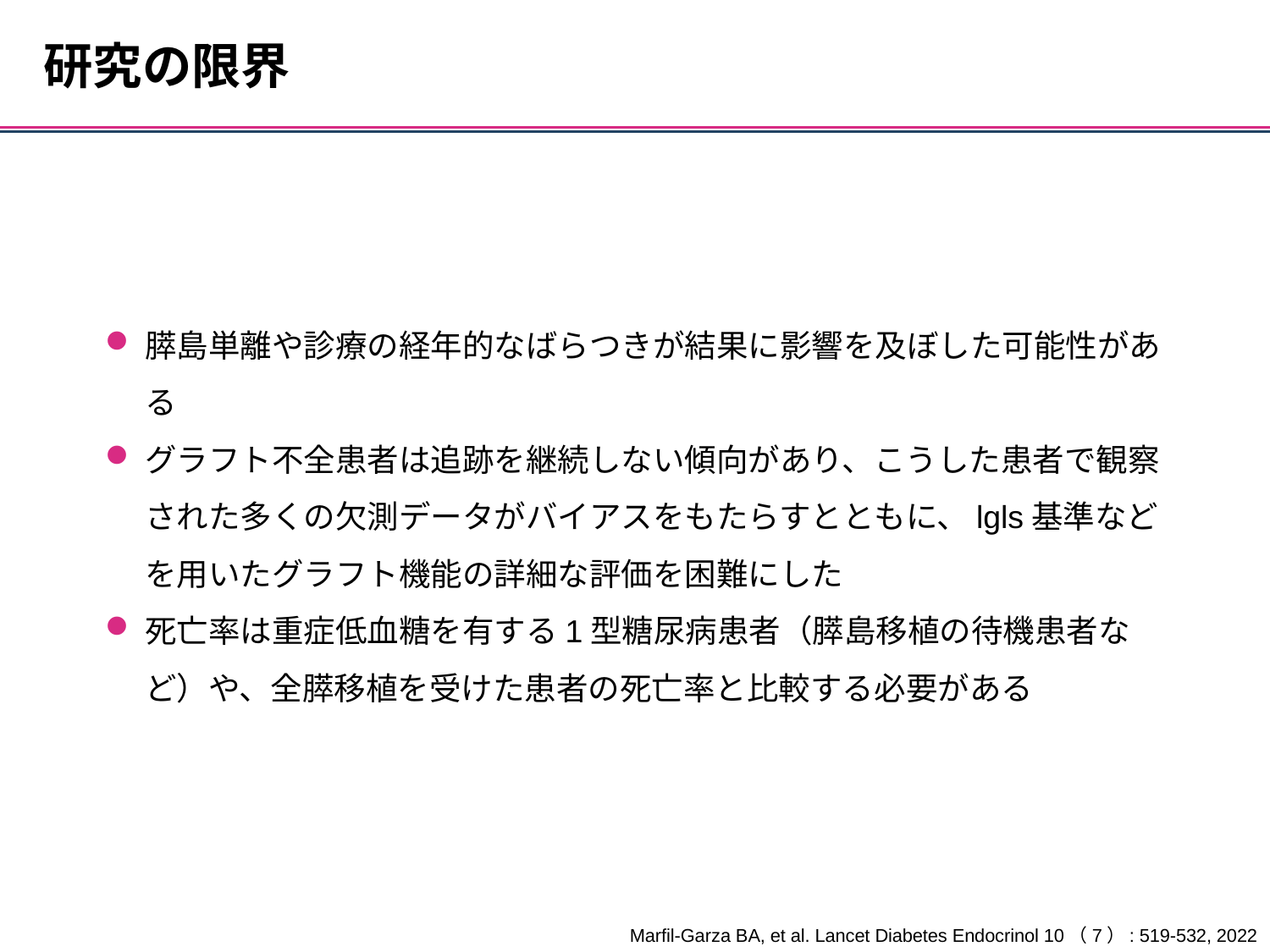

研究の限界
膵島単離や診療の経年的なばらつきが結果に影響を及ぼした可能性がある
グラフト不全患者は追跡を継続しない傾向があり、こうした患者で観察された多くの欠測データがバイアスをもたらすとともに、lgls基準などを用いたグラフト機能の詳細な評価を困難にした
死亡率は重症低血糖を有する1型糖尿病患者（膵島移植の待機患者など）や、全膵移植を受けた患者の死亡率と比較する必要がある
Marfil-Garza BA, et al. Lancet Diabetes Endocrinol 10（7）: 519-532, 2022